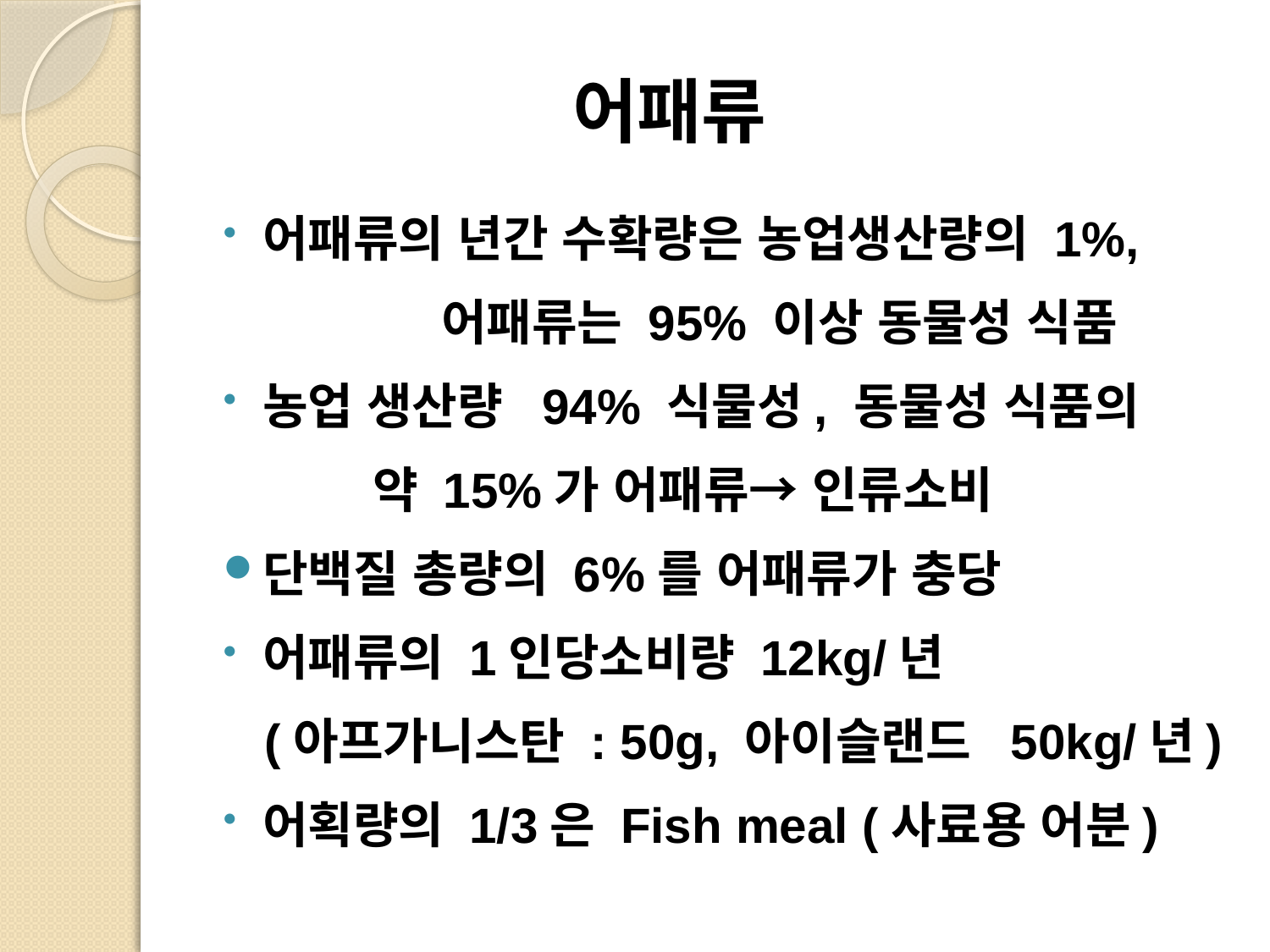

# 어패류
어패류의 년간 수확량은 농업생산량의 1%,
               어패류는 95% 이상 동물성 식품
농업 생산량  94% 식물성, 동물성 식품의
          약 15%가 어패류→ 인류소비
단백질 총량의 6%를 어패류가 충당
어패류의 1인당소비량 12kg/년
   (아프가니스탄 : 50g, 아이슬랜드  50kg/년)
어획량의 1/3은 Fish meal (사료용 어분)